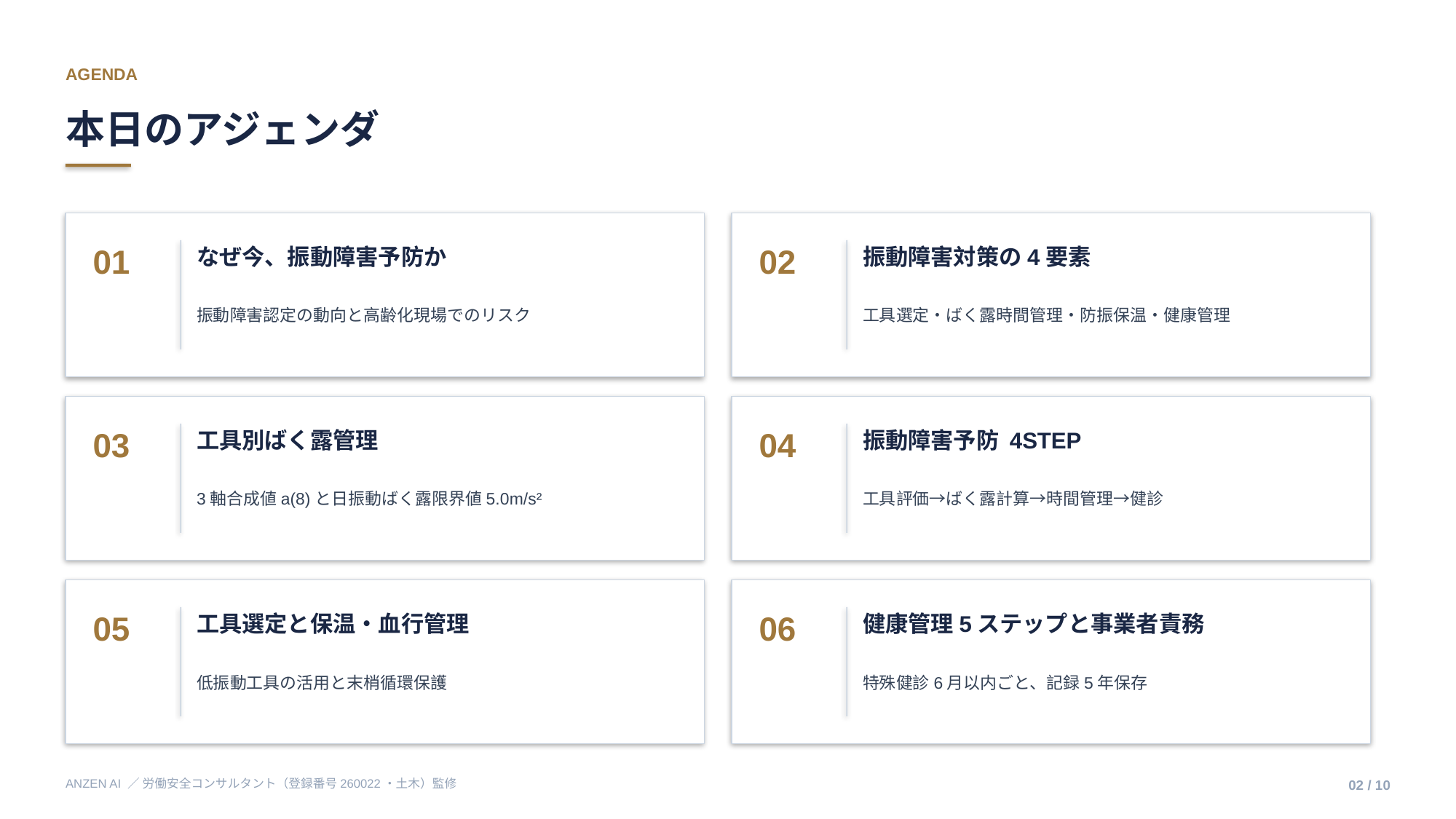

AGENDA
本日のアジェンダ

01
02
なぜ今、振動障害予防か
振動障害対策の4要素

振動障害認定の動向と高齢化現場でのリスク
工具選定・ばく露時間管理・防振保温・健康管理

03
04
工具別ばく露管理
振動障害予防 4STEP

3軸合成値a(8)と日振動ばく露限界値5.0m/s²
工具評価→ばく露計算→時間管理→健診

05
06
工具選定と保温・血行管理
健康管理5ステップと事業者責務

低振動工具の活用と末梢循環保護
特殊健診6月以内ごと、記録5年保存
ANZEN AI ／ 労働安全コンサルタント（登録番号260022・土木）監修
02 / 10